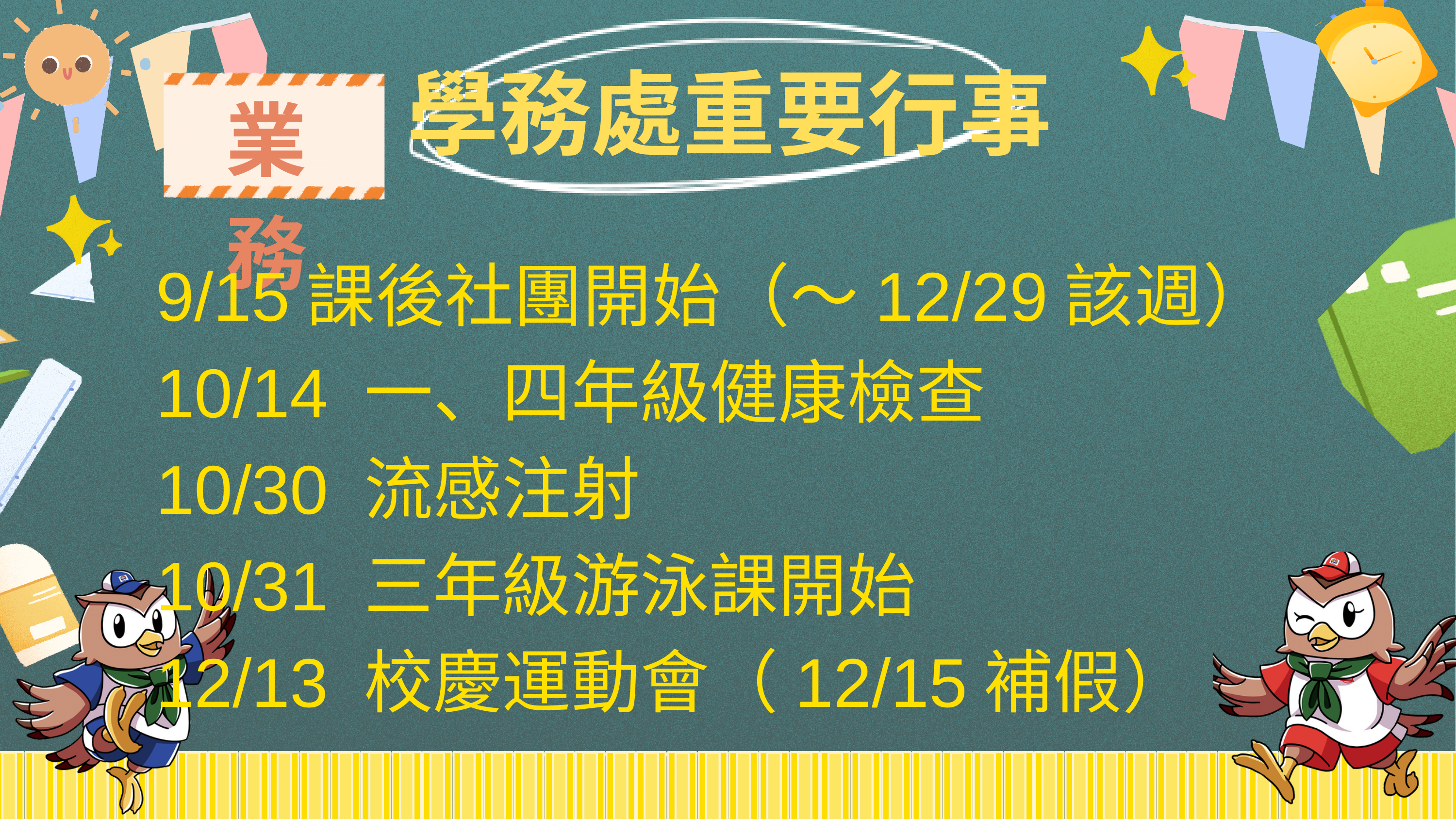

業務
 學務處重要行事

9/15課後社團開始（～12/29該週）10/14 一、四年級健康檢查
10/30 流感注射
10/31 三年級游泳課開始
12/13 校慶運動會（12/15補假）